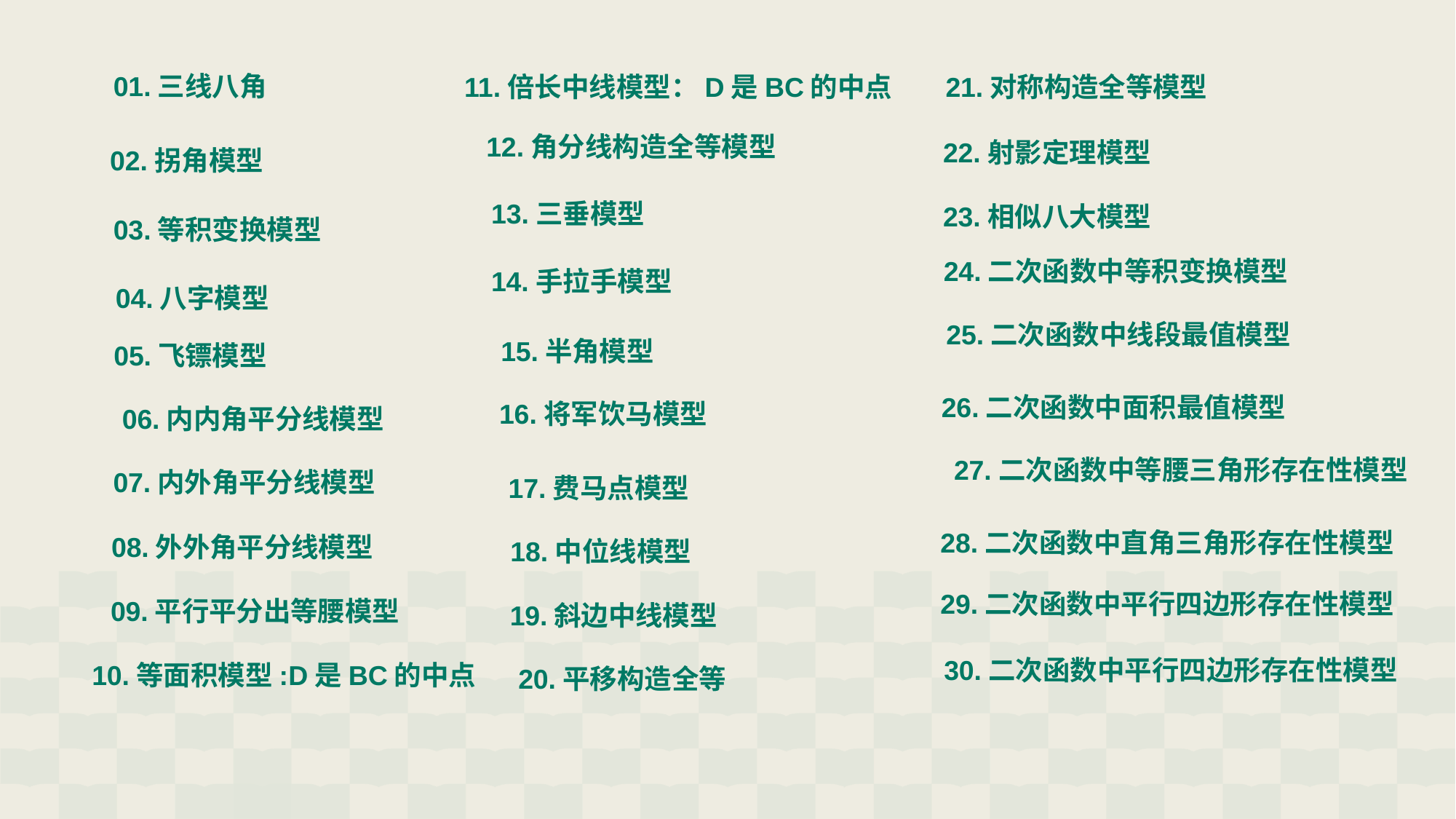

01.三线八角
11.倍长中线模型：D是BC的中点
21.对称构造全等模型
12.角分线构造全等模型
22.射影定理模型
02.拐角模型
13.三垂模型
23.相似八大模型
03.等积变换模型
24.二次函数中等积变换模型
14.手拉手模型
04.八字模型
25.二次函数中线段最值模型
15.半角模型
05.飞镖模型
26.二次函数中面积最值模型
16.将军饮马模型
06.内内角平分线模型
27.二次函数中等腰三角形存在性模型
07.内外角平分线模型
17.费马点模型
28.二次函数中直角三角形存在性模型
08.外外角平分线模型
18.中位线模型
29.二次函数中平行四边形存在性模型
09.平行平分出等腰模型
19.斜边中线模型
30.二次函数中平行四边形存在性模型
10.等面积模型:D是BC的中点
20.平移构造全等